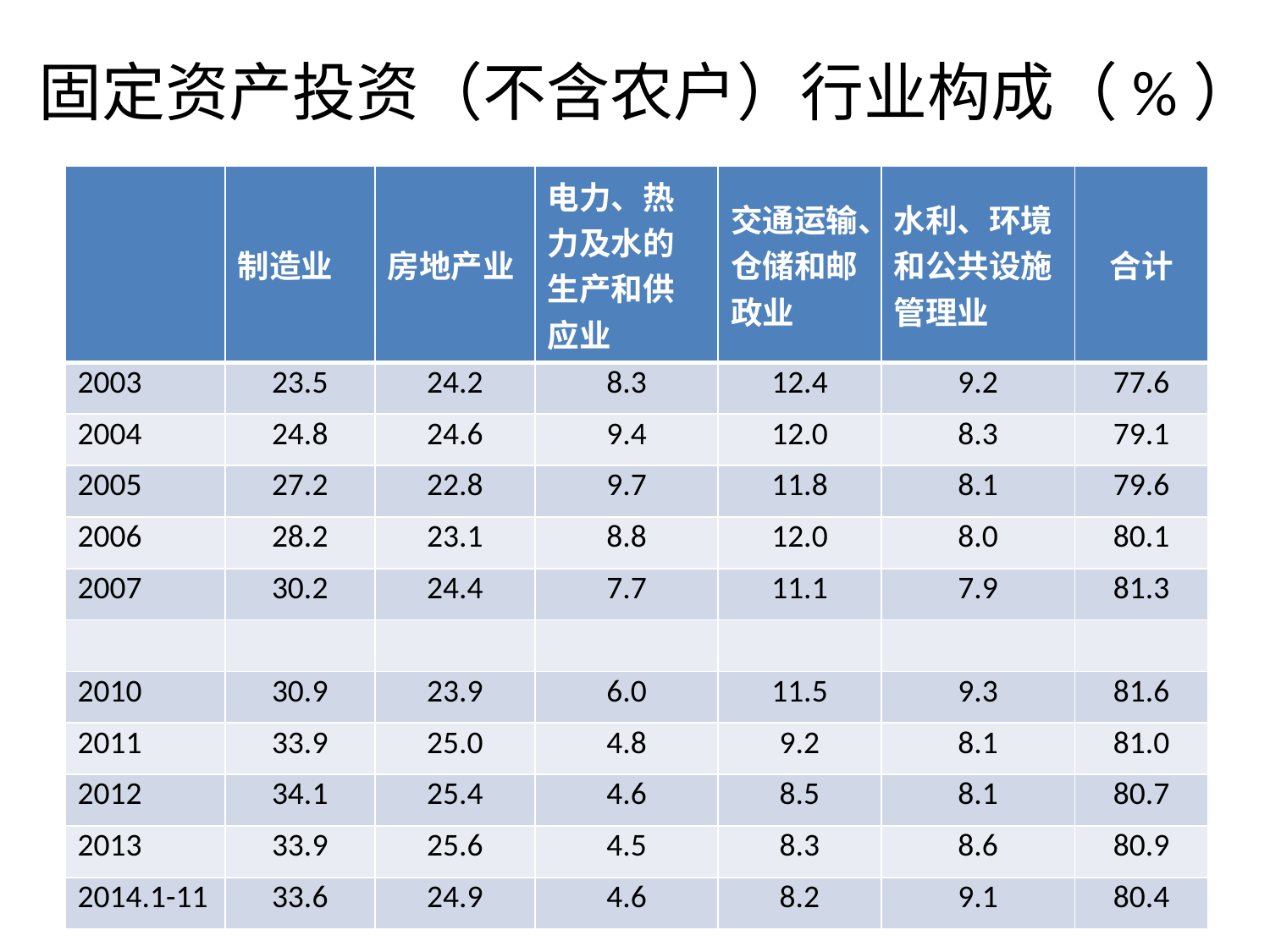

# 固定资产投资（不含农户）行业构成（%）
|  | 制造业 | 房地产业 | 电力、热力及水的生产和供应业 | 交通运输、仓储和邮政业 | 水利、环境和公共设施管理业 | 合计 |
| --- | --- | --- | --- | --- | --- | --- |
| 2003 | 23.5 | 24.2 | 8.3 | 12.4 | 9.2 | 77.6 |
| 2004 | 24.8 | 24.6 | 9.4 | 12.0 | 8.3 | 79.1 |
| 2005 | 27.2 | 22.8 | 9.7 | 11.8 | 8.1 | 79.6 |
| 2006 | 28.2 | 23.1 | 8.8 | 12.0 | 8.0 | 80.1 |
| 2007 | 30.2 | 24.4 | 7.7 | 11.1 | 7.9 | 81.3 |
|  |  |  |  |  |  |  |
| 2010 | 30.9 | 23.9 | 6.0 | 11.5 | 9.3 | 81.6 |
| 2011 | 33.9 | 25.0 | 4.8 | 9.2 | 8.1 | 81.0 |
| 2012 | 34.1 | 25.4 | 4.6 | 8.5 | 8.1 | 80.7 |
| 2013 | 33.9 | 25.6 | 4.5 | 8.3 | 8.6 | 80.9 |
| 2014.1-11 | 33.6 | 24.9 | 4.6 | 8.2 | 9.1 | 80.4 |